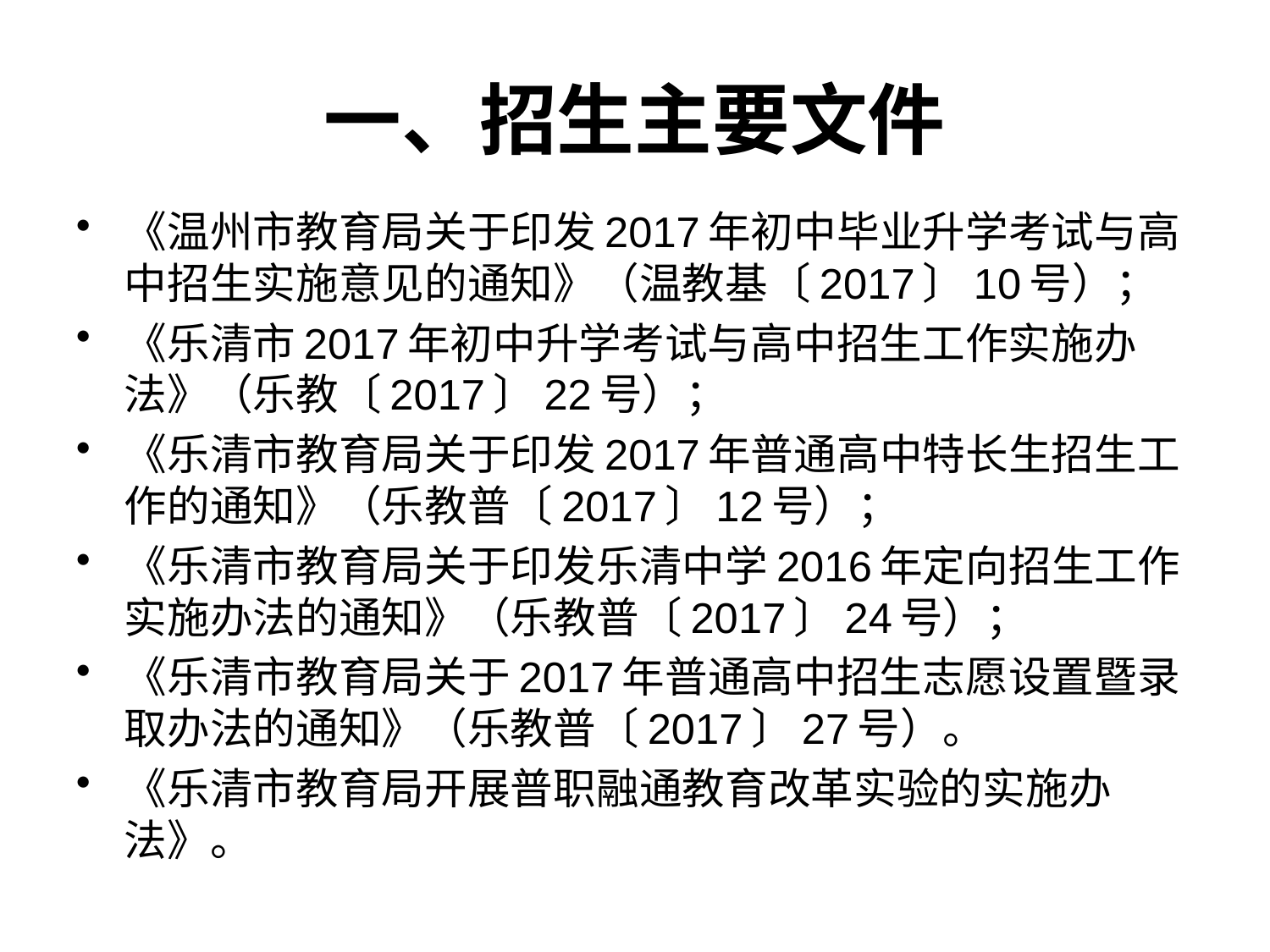

# 一、招生主要文件
《温州市教育局关于印发2017年初中毕业升学考试与高中招生实施意见的通知》（温教基〔2017〕10号）；
《乐清市2017年初中升学考试与高中招生工作实施办法》（乐教〔2017〕22号）；
《乐清市教育局关于印发2017年普通高中特长生招生工作的通知》（乐教普〔2017〕12号）；
《乐清市教育局关于印发乐清中学2016年定向招生工作实施办法的通知》（乐教普〔2017〕24号）；
《乐清市教育局关于2017年普通高中招生志愿设置暨录取办法的通知》（乐教普〔2017〕27号）。
《乐清市教育局开展普职融通教育改革实验的实施办法》。